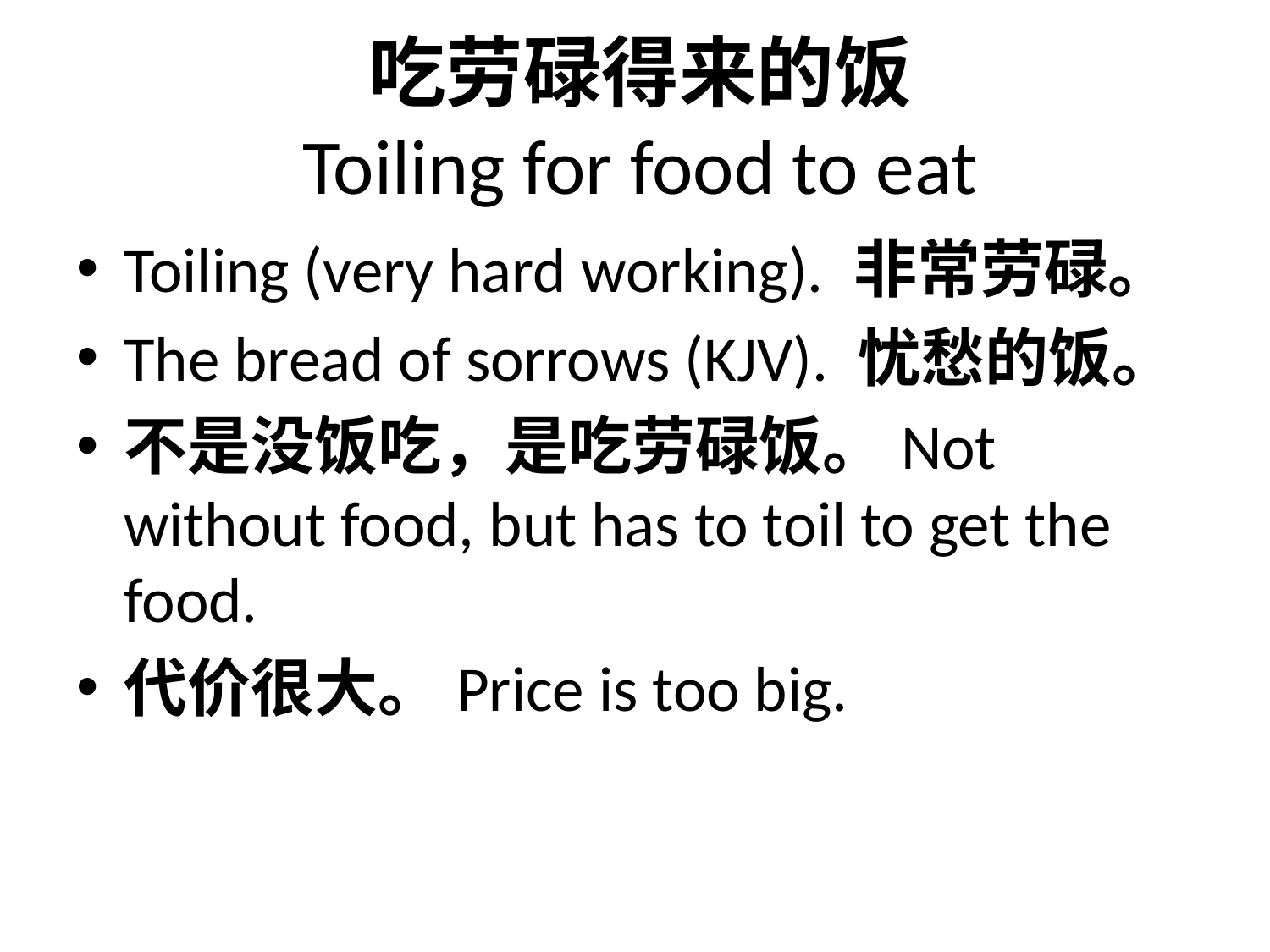

# 吃劳碌得来的饭 Toiling for food to eat
Toiling (very hard working). 非常劳碌。
The bread of sorrows (KJV). 忧愁的饭。
不是没饭吃，是吃劳碌饭。Not without food, but has to toil to get the food.
代价很大。Price is too big.